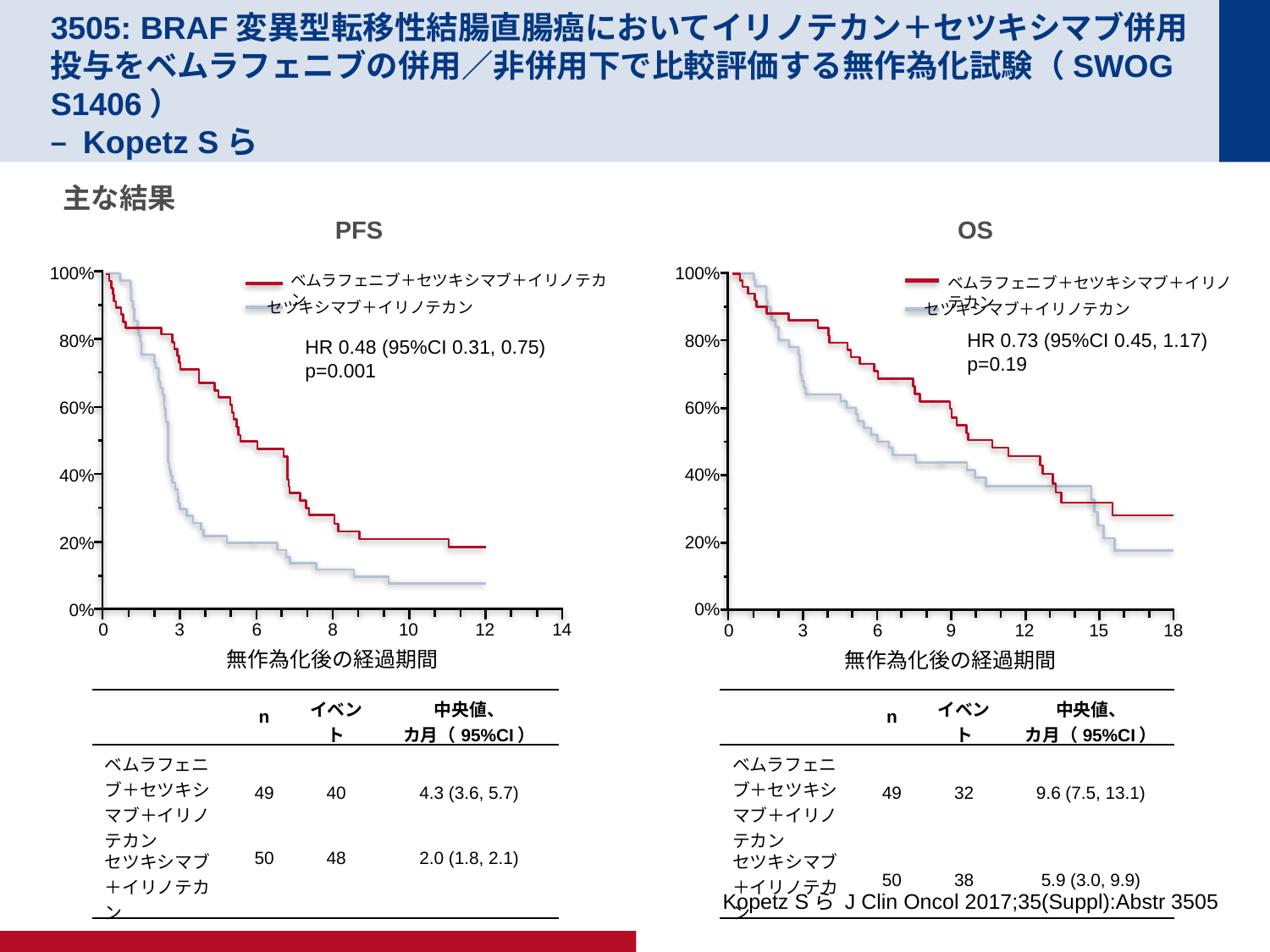

# 3505: BRAF変異型転移性結腸直腸癌においてイリノテカン＋セツキシマブ併用投与をベムラフェニブの併用／非併用下で比較評価する無作為化試験（SWOG S1406） – Kopetz Sら
主な結果
PFS
OS
100%

HR 0.73 (95%CI 0.45, 1.17)
p=0.19
80%
60%
40%
20%
0%
0
3
6
9
12
15
18
無作為化後の経過期間
100%
ベムラフェニブ＋セツキシマブ＋イリノテカン
セツキシマブ＋イリノテカン
ベムラフェニブ＋セツキシマブ＋イリノテカン
セツキシマブ＋イリノテカン

80%
HR 0.48 (95%CI 0.31, 0.75)
p=0.001
60%
40%
20%
0%
0
3
6
8
10
12
14
無作為化後の経過期間
|  | n | イベント | 中央値、 カ月（95%CI） |
| --- | --- | --- | --- |
| ベムラフェニブ＋セツキシマブ＋イリノテカン | 49 | 40 | 4.3 (3.6, 5.7) |
| セツキシマブ＋イリノテカン | 50 | 48 | 2.0 (1.8, 2.1) |
|  | n | イベント | 中央値、 カ月（95%CI） |
| --- | --- | --- | --- |
| ベムラフェニブ＋セツキシマブ＋イリノテカン | 49 | 32 | 9.6 (7.5, 13.1) |
| セツキシマブ＋イリノテカン | 50 | 38 | 5.9 (3.0, 9.9) |
Kopetz Sら J Clin Oncol 2017;35(Suppl):Abstr 3505